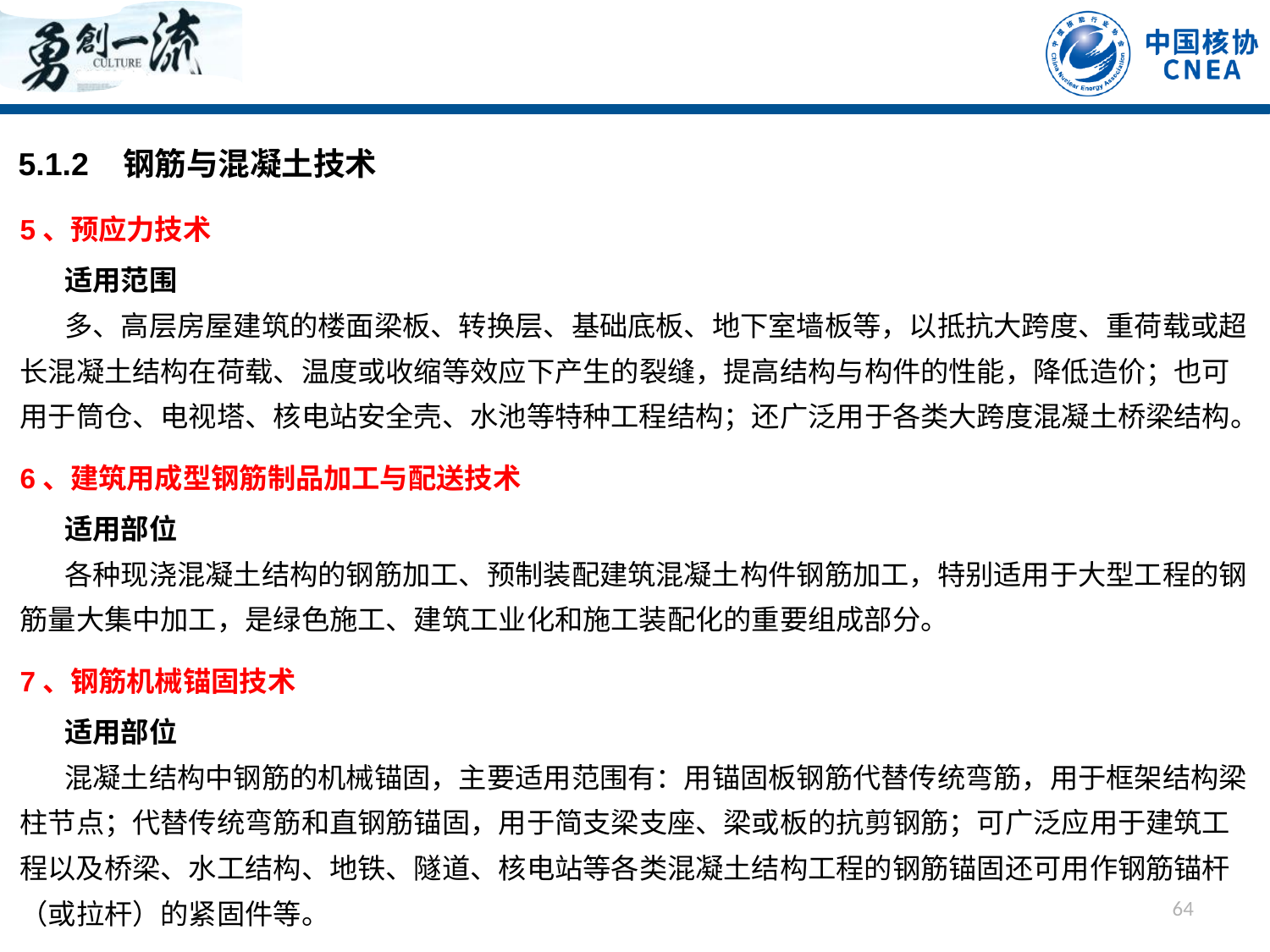

5.1.2   钢筋与混凝土技术
5、预应力技术
      适用范围
      多、高层房屋建筑的楼面梁板、转换层、基础底板、地下室墙板等，以抵抗大跨度、重荷载或超长混凝土结构在荷载、温度或收缩等效应下产生的裂缝，提高结构与构件的性能，降低造价；也可用于筒仓、电视塔、核电站安全壳、水池等特种工程结构；还广泛用于各类大跨度混凝土桥梁结构。
6、建筑用成型钢筋制品加工与配送技术
      适用部位
      各种现浇混凝土结构的钢筋加工、预制装配建筑混凝土构件钢筋加工，特别适用于大型工程的钢筋量大集中加工，是绿色施工、建筑工业化和施工装配化的重要组成部分。
7、钢筋机械锚固技术
      适用部位
      混凝土结构中钢筋的机械锚固，主要适用范围有：用锚固板钢筋代替传统弯筋，用于框架结构梁柱节点；代替传统弯筋和直钢筋锚固，用于简支梁支座、梁或板的抗剪钢筋；可广泛应用于建筑工程以及桥梁、水工结构、地铁、隧道、核电站等各类混凝土结构工程的钢筋锚固还可用作钢筋锚杆（或拉杆）的紧固件等。
64